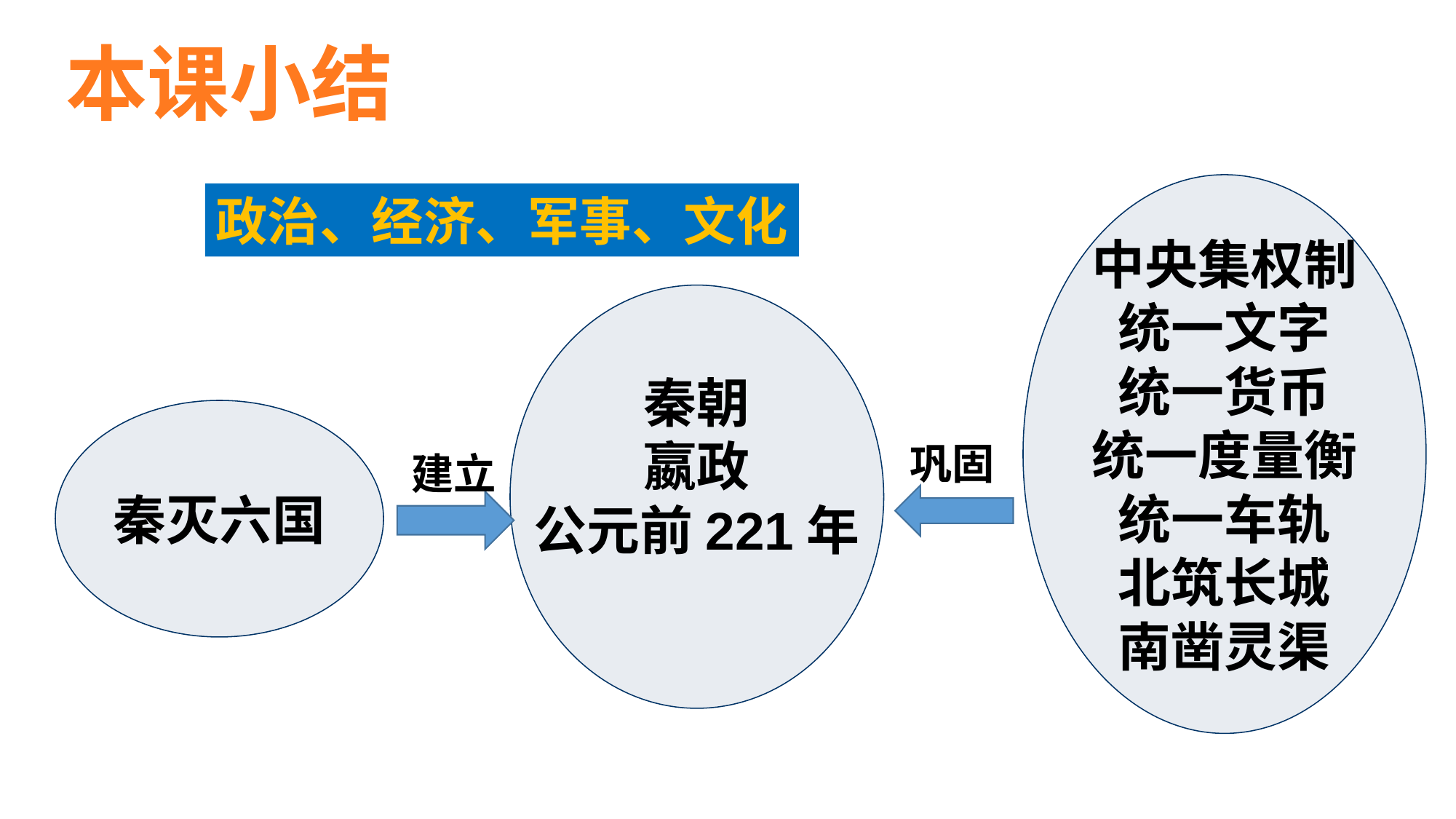

本课小结
中央集权制
统一文字
统一货币
统一度量衡
统一车轨
北筑长城
南凿灵渠
政治、经济、军事、文化
秦朝
嬴政
公元前221年

秦灭六国
巩固
建立